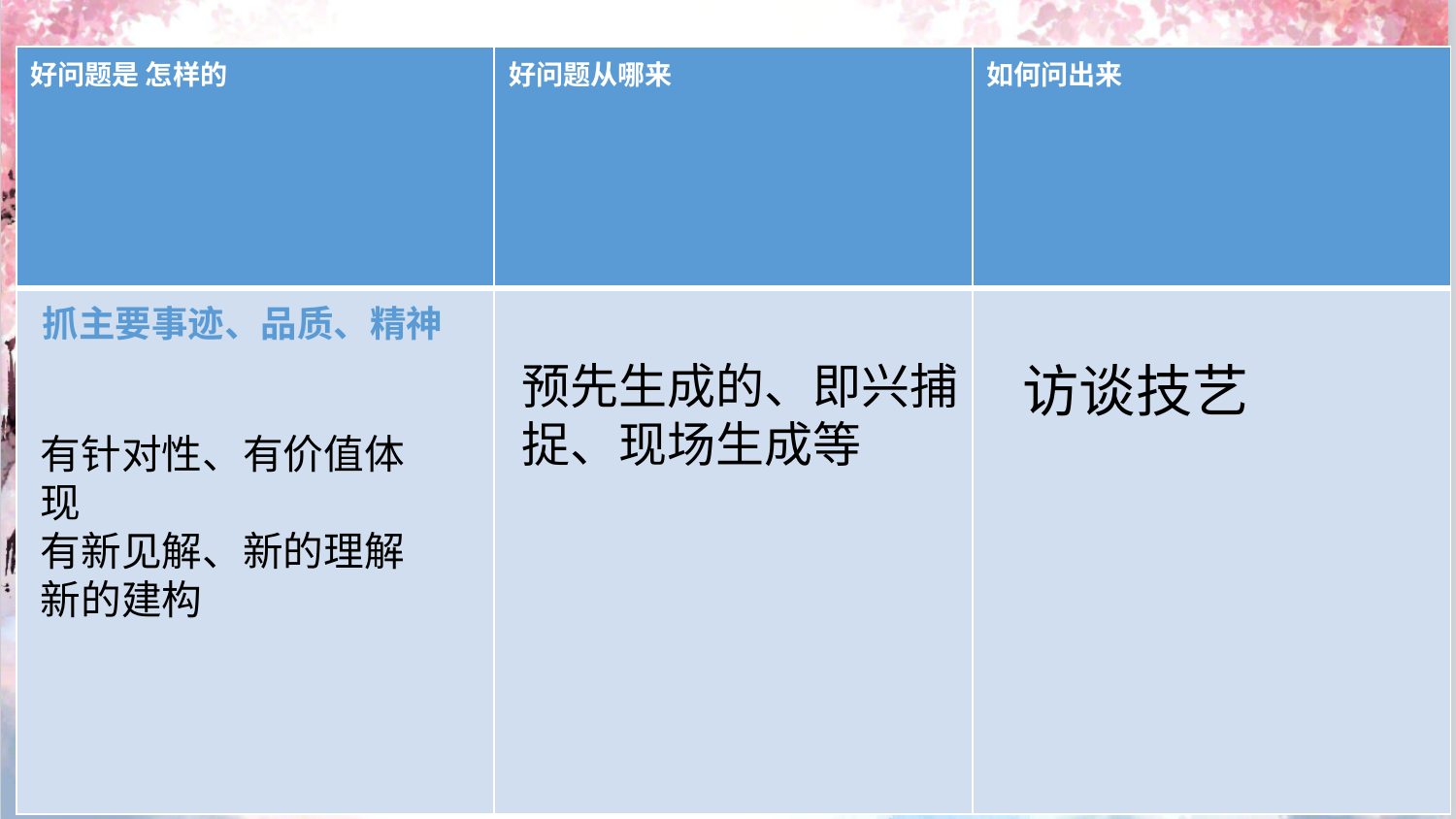

| 好问题是 怎样的 | 好问题从哪来 | 如何问出来 |
| --- | --- | --- |
|  |  |  |
抓主要事迹、品质、精神

预先生成的、即兴捕
捉、现场生成等
访谈技艺
有针对性、有价值体现
有新见解、新的理解
新的建构